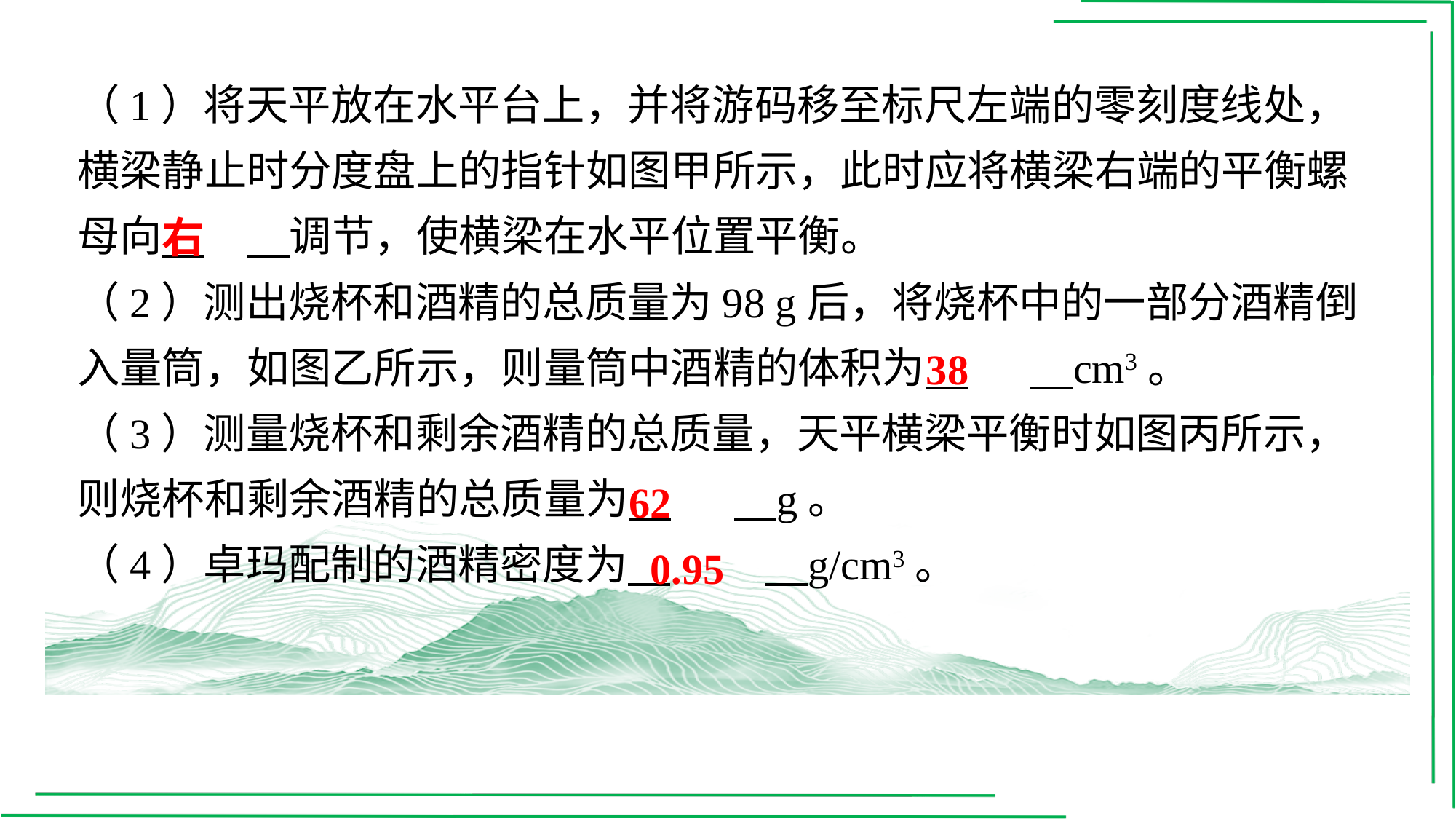

（1）将天平放在水平台上，并将游码移至标尺左端的零刻度线处，横梁静止时分度盘上的指针如图甲所示，此时应将横梁右端的平衡螺母向 　右　⁠调节，使横梁在水平位置平衡。
（2）测出烧杯和酒精的总质量为98 g后，将烧杯中的一部分酒精倒入量筒，如图乙所示，则量筒中酒精的体积为 　38　⁠cm3。
（3）测量烧杯和剩余酒精的总质量，天平横梁平衡时如图丙所示，则烧杯和剩余酒精的总质量为 　62　⁠g。
（4）卓玛配制的酒精密度为 　0.95　⁠g/cm3。
右
38
62
0.95